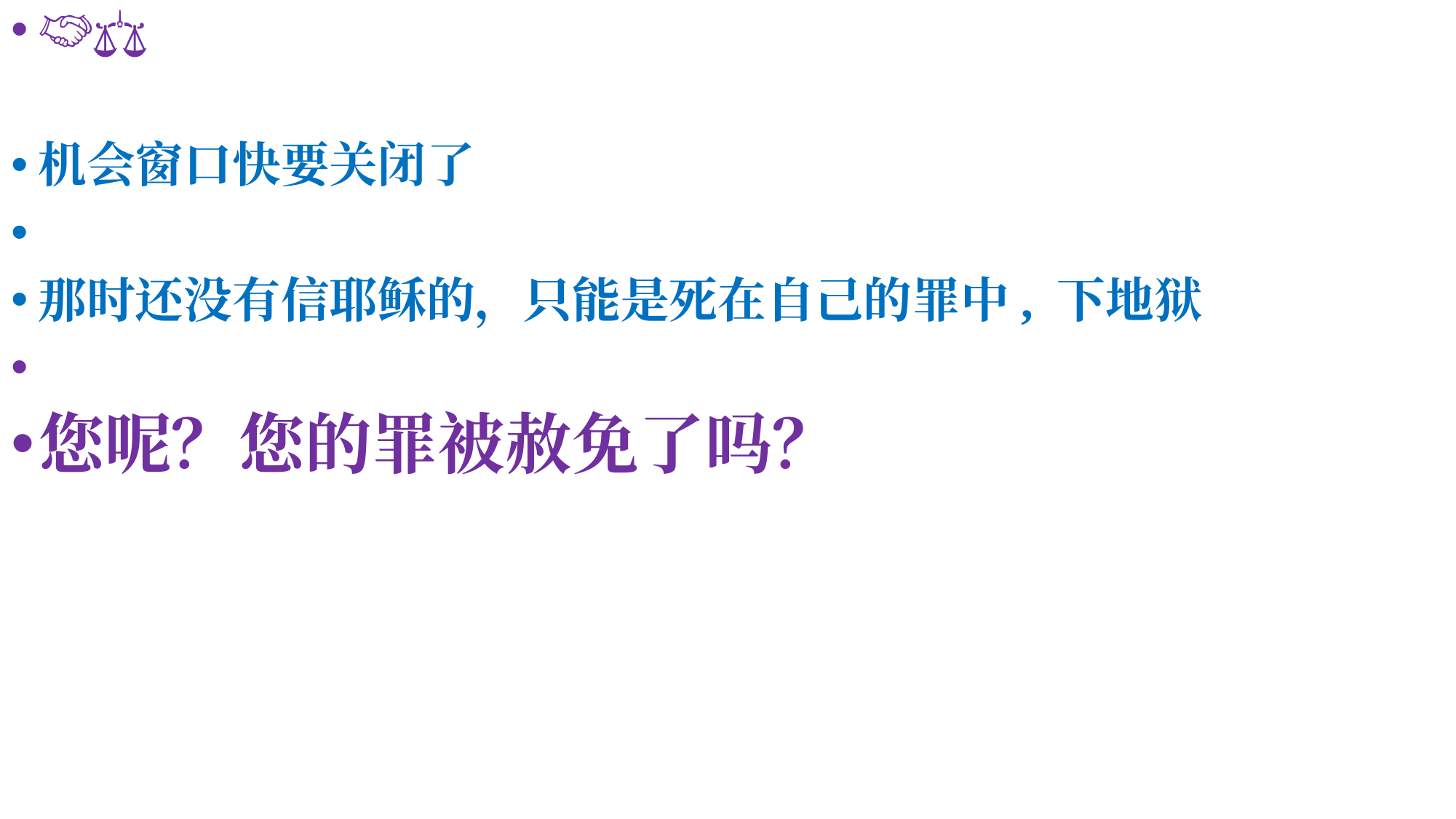

🤝⚖️

机会窗口快要关闭了

那时还没有信耶稣的，只能是死在自己的罪中, 下地狱

您呢？您的罪被赦免了吗？